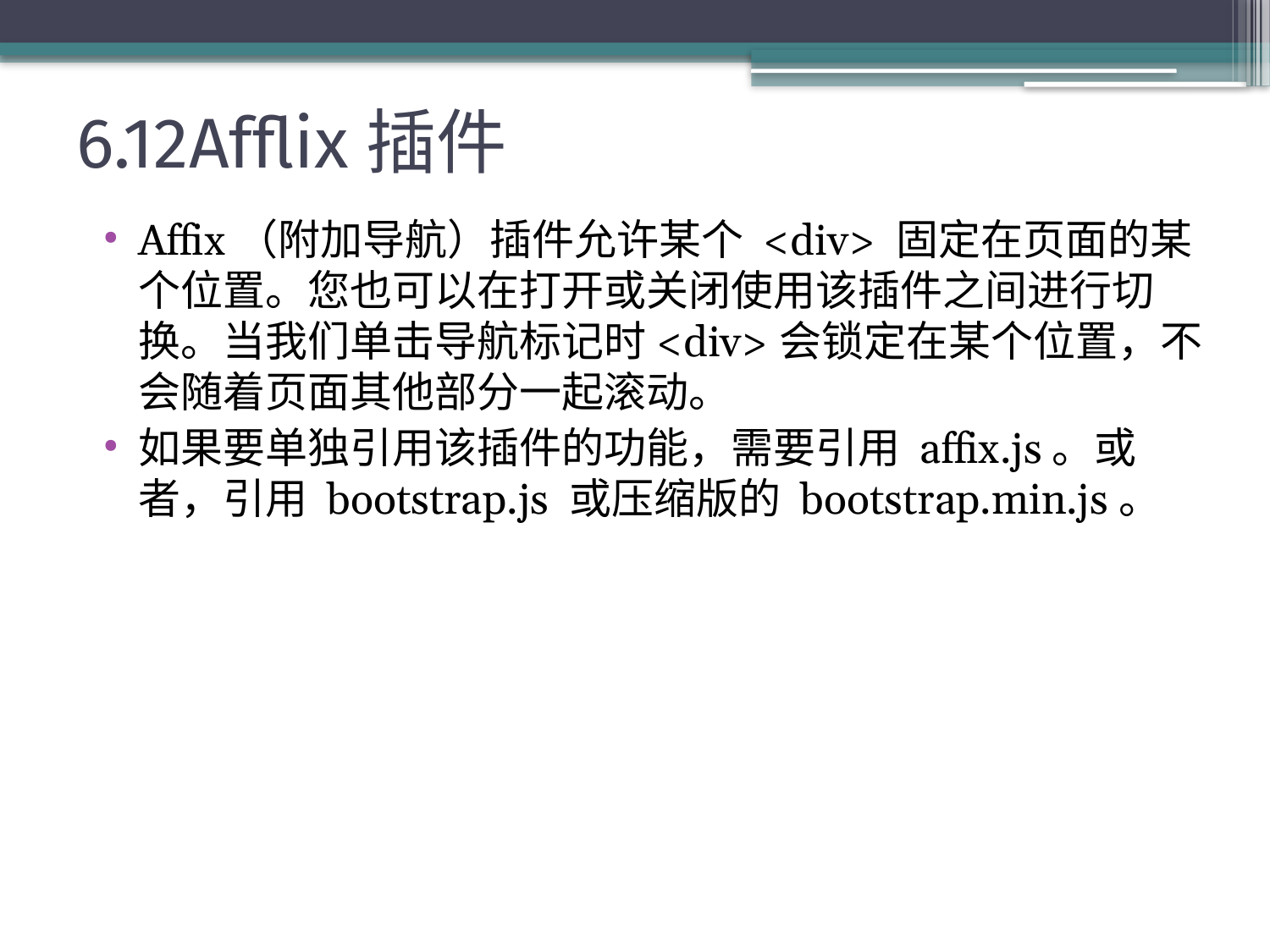

# 6.12Afflix插件
Affix（附加导航）插件允许某个 <div> 固定在页面的某个位置。您也可以在打开或关闭使用该插件之间进行切换。当我们单击导航标记时<div>会锁定在某个位置，不会随着页面其他部分一起滚动。
如果要单独引用该插件的功能，需要引用 affix.js。或者，引用 bootstrap.js 或压缩版的 bootstrap.min.js。